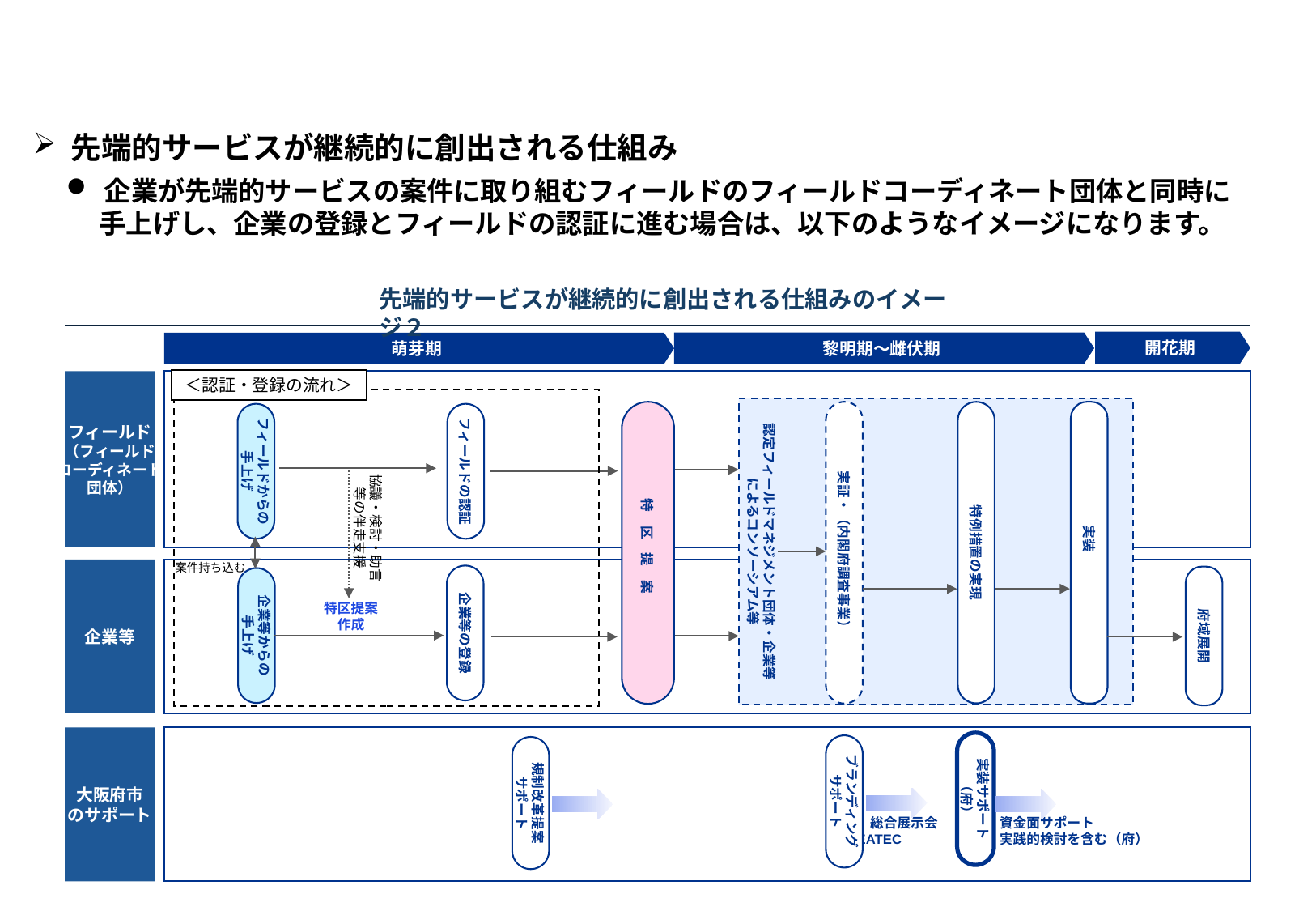

先端的サービスが継続的に創出される仕組み

企業が先端的サービスの案件に取り組むフィールドのフィールドコーディネート団体と同時に
　 手上げし、企業の登録とフィールドの認証に進む場合は、以下のようなイメージになります。
先端的サービスが継続的に創出される仕組みのイメージ２
開花期
黎明期～雌伏期
萌芽期
＜認証・登録の流れ＞

フィールド
（フィールド
コーディネート
団体）

認定フィールドマネジメント団体・企業等
によるコンソーシアム等

　特　区　提　案
実証・（内閣府調査事業）
実装
特例措置の実現
フィールドの認証
フィールドからの手上げ

協議・検討・助言等の伴走支援

案件持ち込む

企業等
企業等の登録
府域展開
企業等からの
手上げ

特区提案
作成

大阪府市
のサポート
実装サポート
（府）
ブランディング
サポート
規制改革提案
サポート

総合展示会
CEATEC
資金面サポート
実践的検討を含む（府）